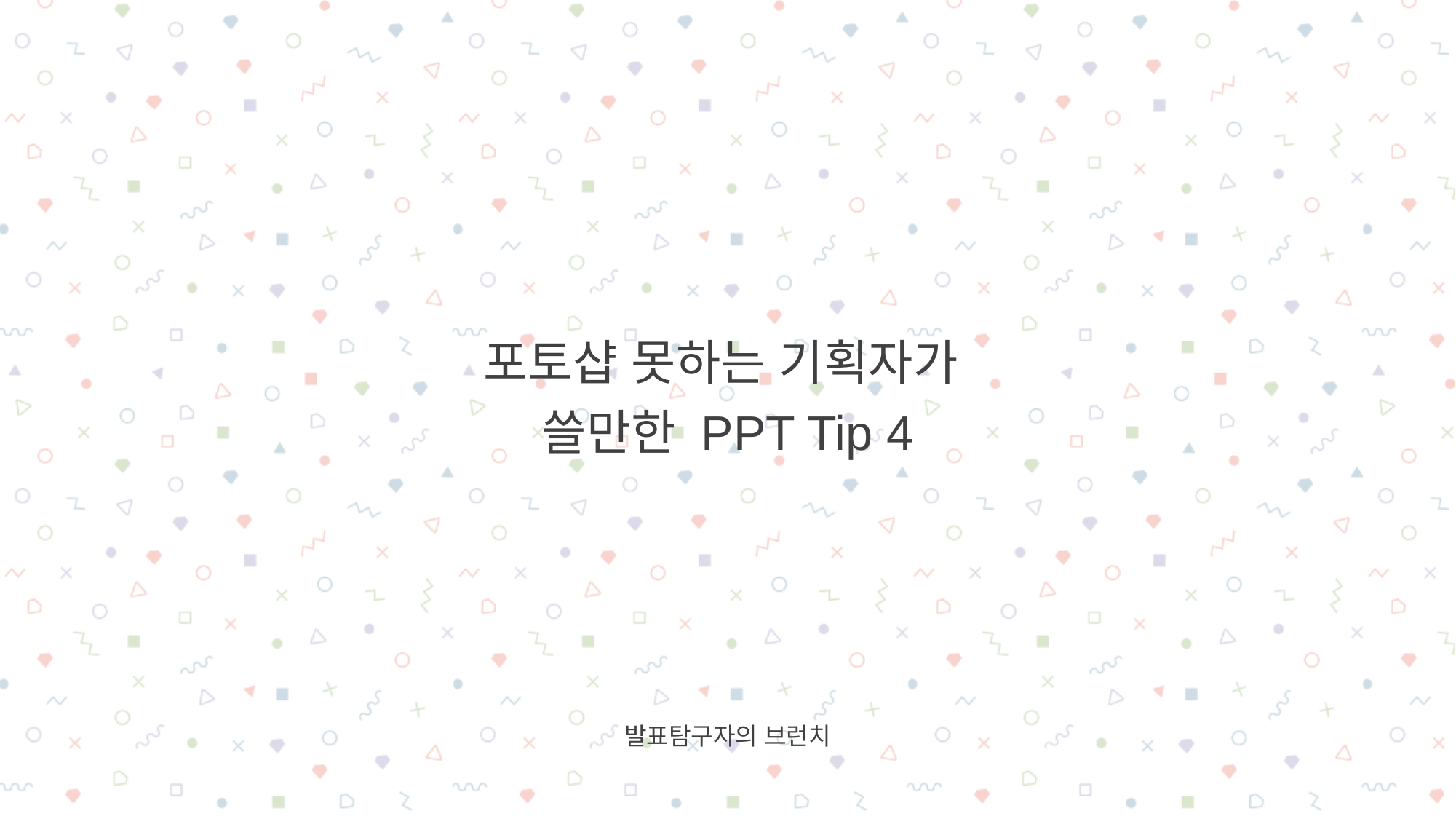

포토샵 못하는 기획자가
쓸만한 PPT Tip 4
발표탐구자의 브런치